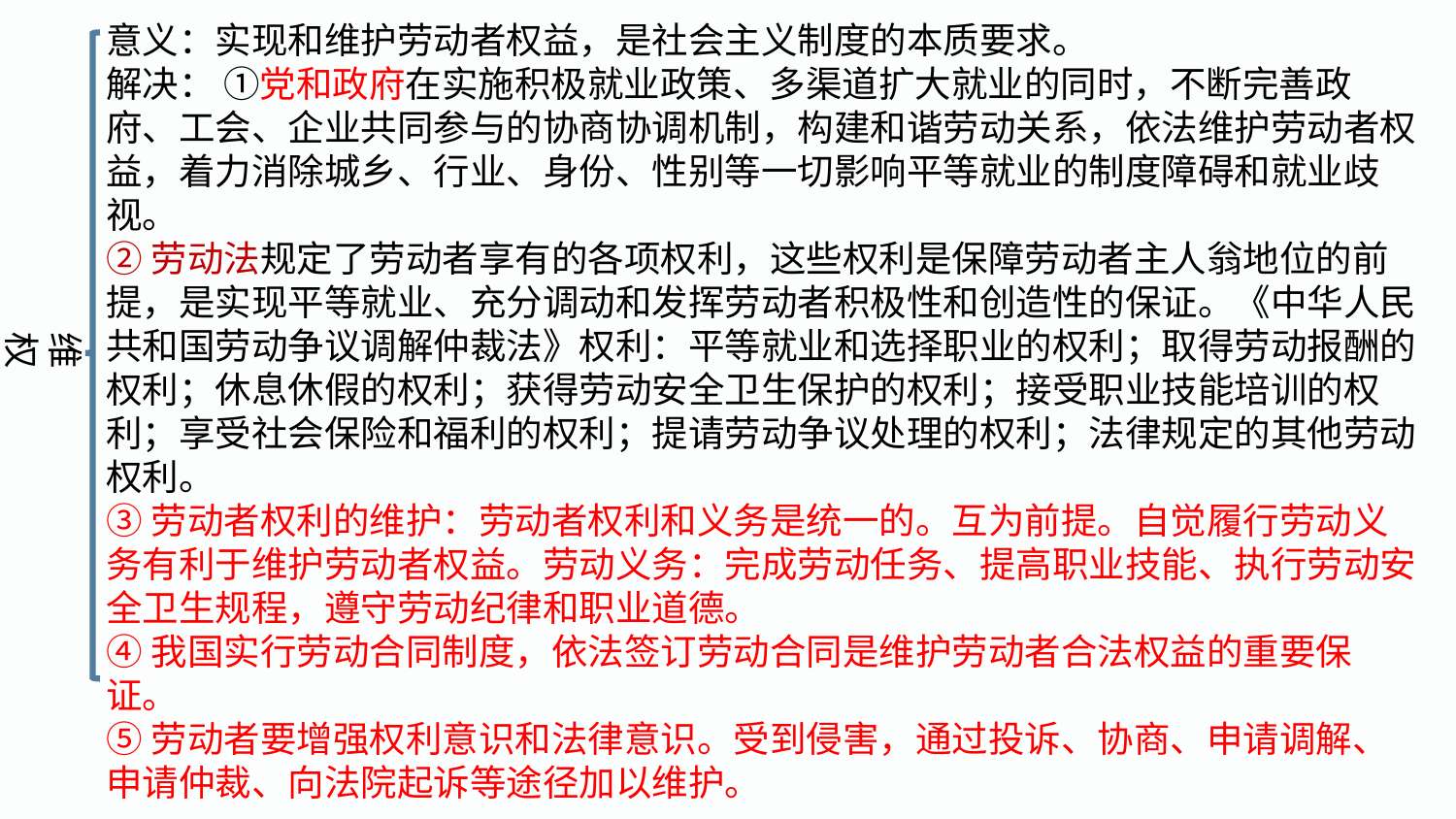

意义：实现和维护劳动者权益，是社会主义制度的本质要求。
解决： ①党和政府在实施积极就业政策、多渠道扩大就业的同时，不断完善政府、工会、企业共同参与的协商协调机制，构建和谐劳动关系，依法维护劳动者权益，着力消除城乡、行业、身份、性别等一切影响平等就业的制度障碍和就业歧视。
②劳动法规定了劳动者享有的各项权利，这些权利是保障劳动者主人翁地位的前提，是实现平等就业、充分调动和发挥劳动者积极性和创造性的保证。《中华人民共和国劳动争议调解仲裁法》权利：平等就业和选择职业的权利；取得劳动报酬的权利；休息休假的权利；获得劳动安全卫生保护的权利；接受职业技能培训的权利；享受社会保险和福利的权利；提请劳动争议处理的权利；法律规定的其他劳动权利。
③劳动者权利的维护：劳动者权利和义务是统一的。互为前提。自觉履行劳动义务有利于维护劳动者权益。劳动义务：完成劳动任务、提高职业技能、执行劳动安全卫生规程，遵守劳动纪律和职业道德。
④我国实行劳动合同制度，依法签订劳动合同是维护劳动者合法权益的重要保证。
⑤劳动者要增强权利意识和法律意识。受到侵害，通过投诉、协商、申请调解、申请仲裁、向法院起诉等途径加以维护。

维权